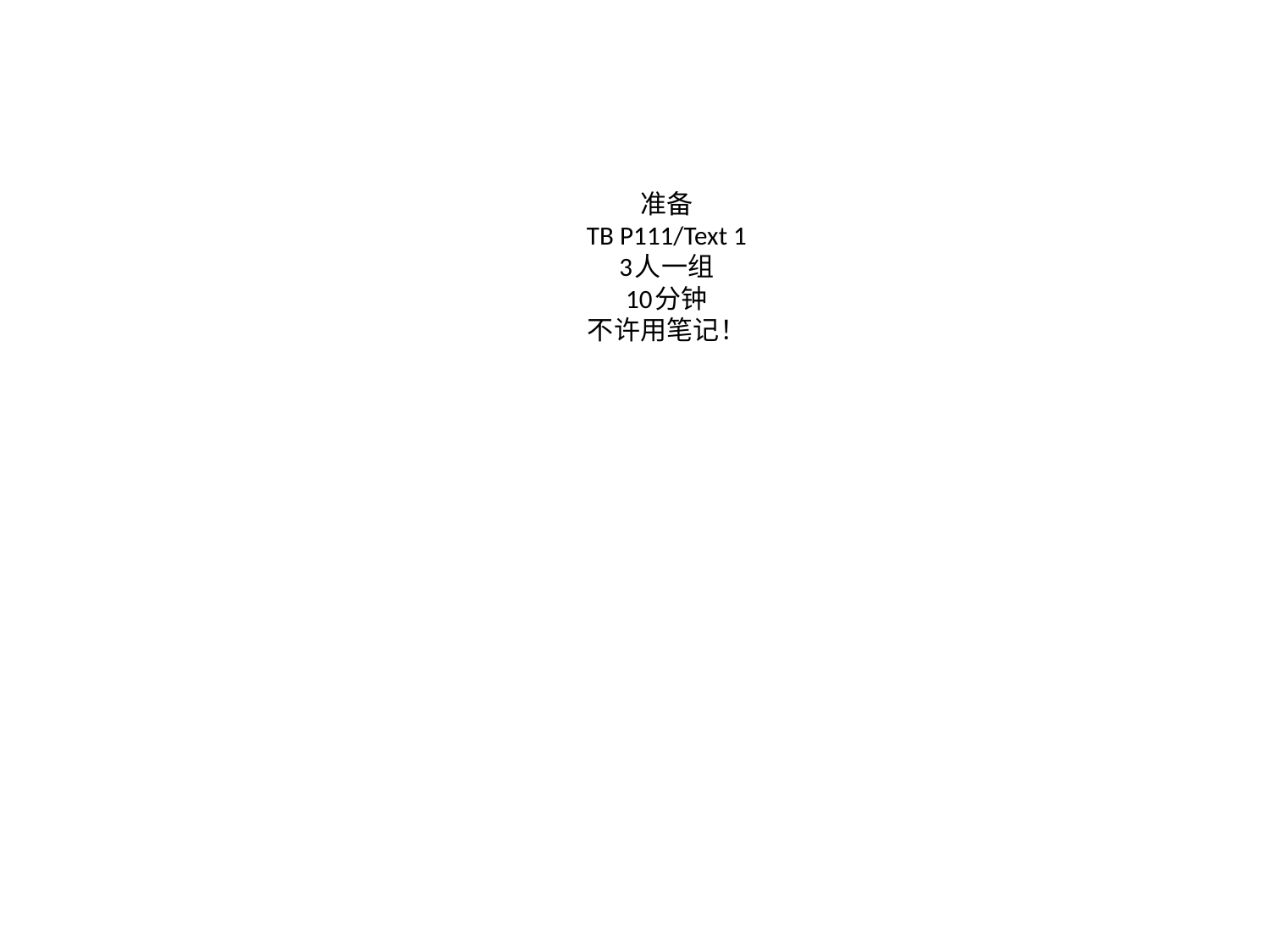

# 准备 TB P111/Text 1 3人一组 10分钟 不许用笔记！